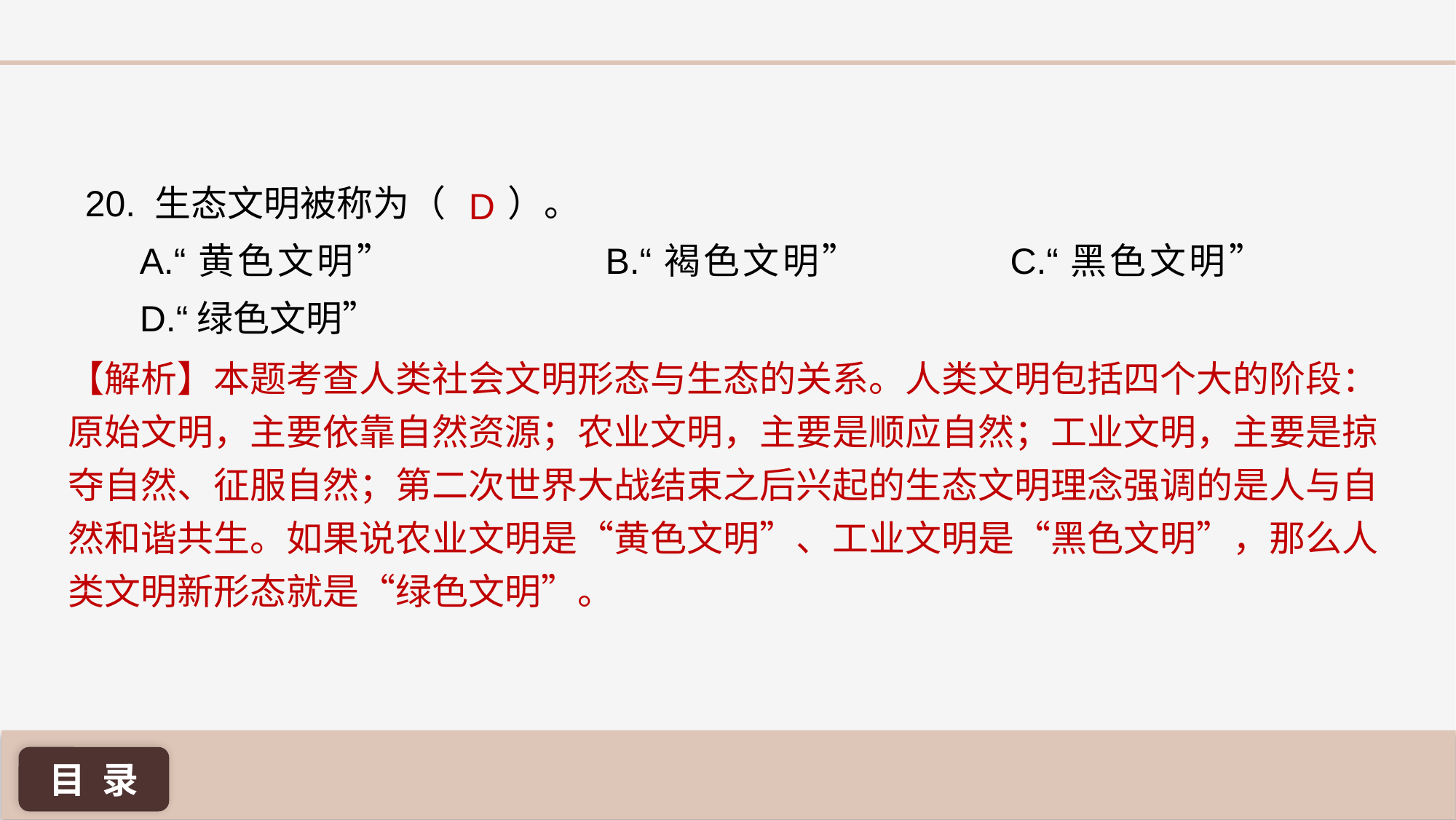

20. 生态文明被称为（ 	     ）。
A.“黄色文明”	 	B.“褐色文明”	    C.“黑色文明”	       D.“绿色文明”
D
【解析】本题考查人类社会文明形态与生态的关系。人类文明包括四个大的阶段：原始文明，主要依靠自然资源；农业文明，主要是顺应自然；工业文明，主要是掠夺自然、征服自然；第二次世界大战结束之后兴起的生态文明理念强调的是人与自然和谐共生。如果说农业文明是“黄色文明”、工业文明是“黑色文明”，那么人类文明新形态就是“绿色文明”。